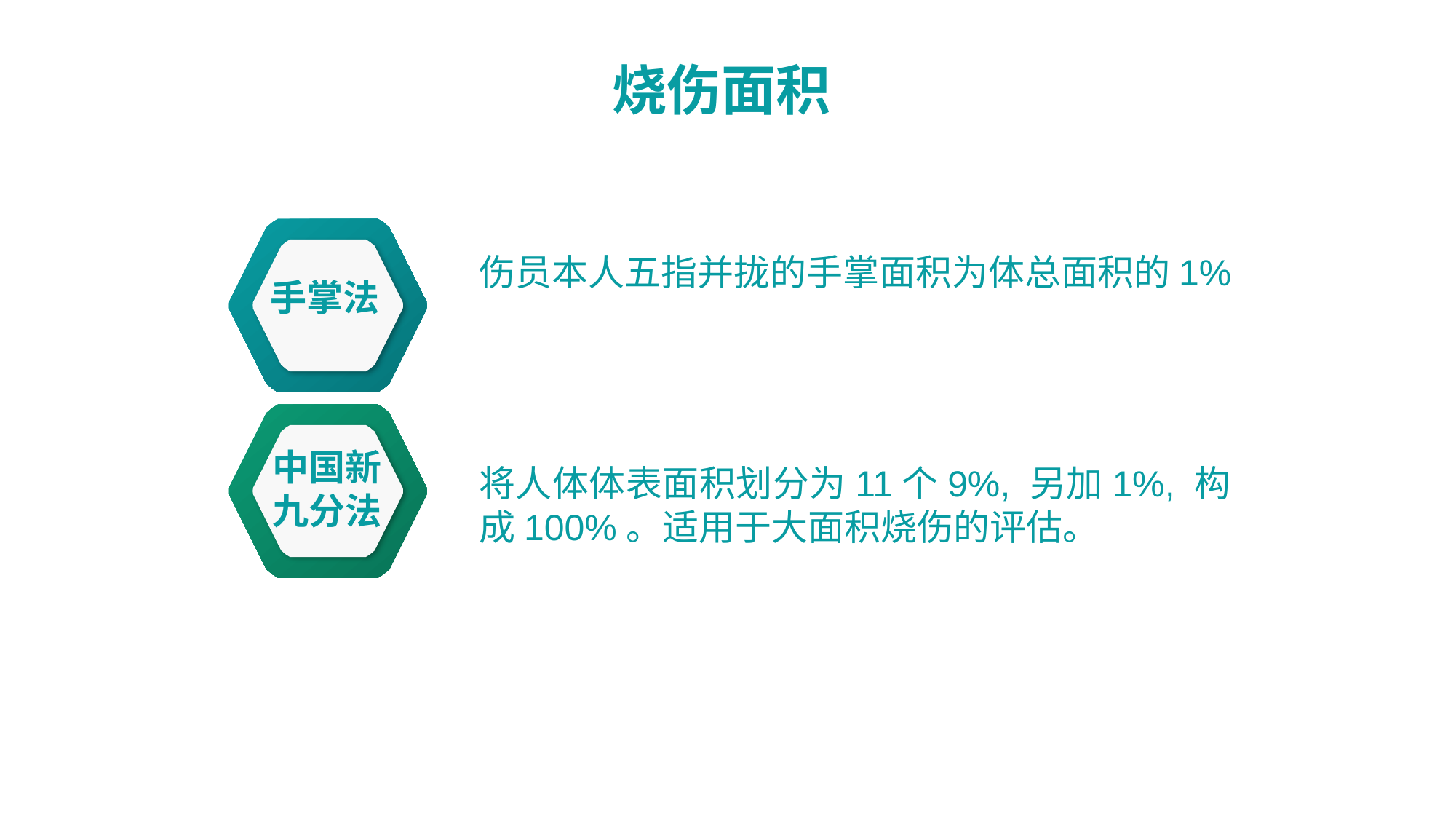

# 烧伤面积

伤员本人五指并拢的手掌面积为体总面积的1%

手掌法

中国新九分法

将人体体表面积划分为11个9%, 另加1%, 构成100%。适用于大面积烧伤的评估。